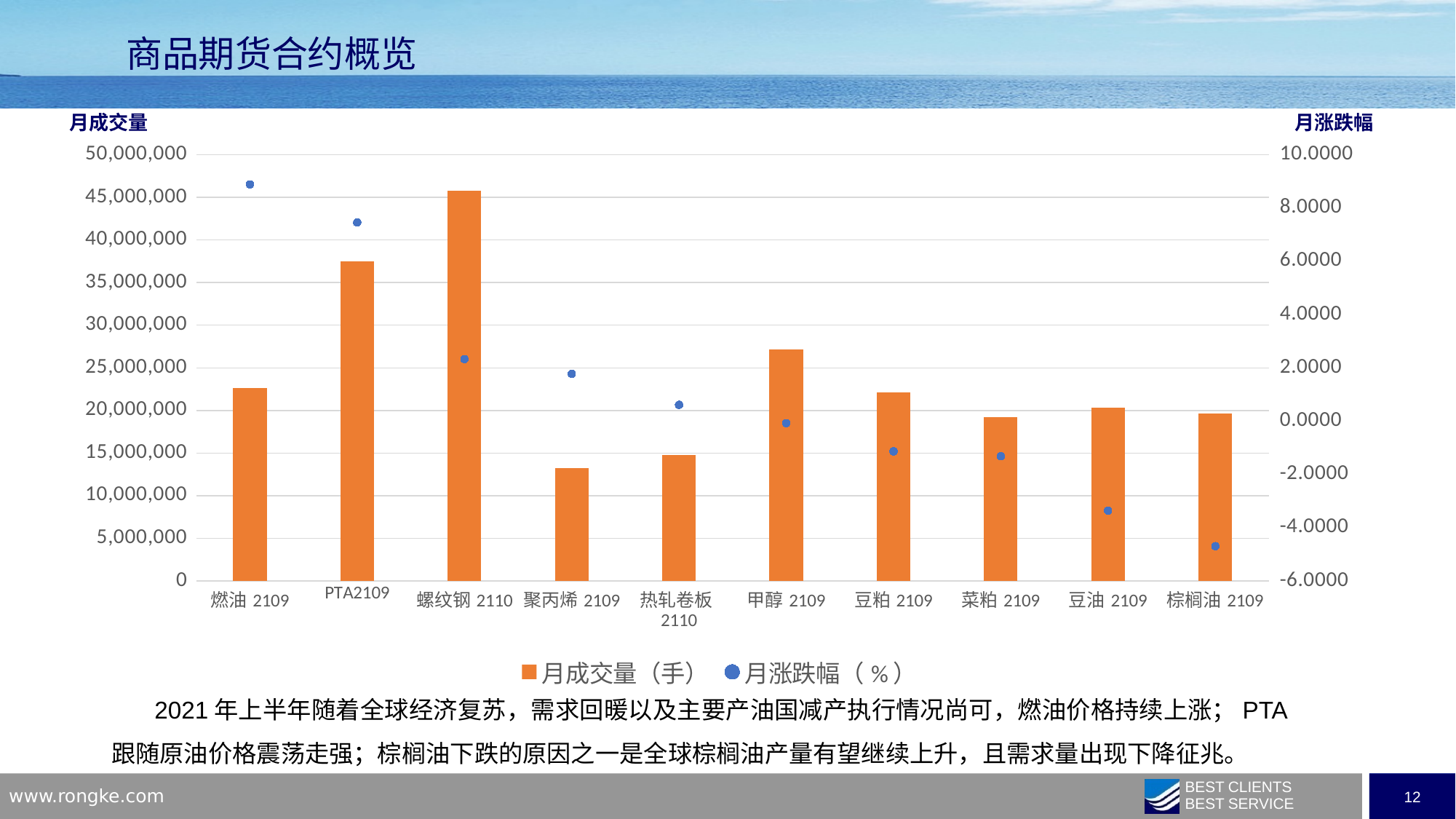

商品期货合约概览
月成交量
月涨跌幅

### Chart

| Category | 月成交量（手） | 月涨跌幅（%） |
|---|---|---|
| 燃油2109 | 22648248.0 | 8.8862 |
| PTA2109 | 37446096.0 | 7.4545 |
| 螺纹钢2110 | 45790515.0 | 2.326 |
| 聚丙烯2109 | 13210549.0 | 1.7742 |
| 热轧卷板2110 | 14805198.0 | 0.6117 |
| 甲醇2109 | 27128687.0 | -0.0779 |
| 豆粕2109 | 22123805.0 | -1.1344 |
| 菜粕2109 | 19189867.0 | -1.318 |
| 豆油2109 | 20366715.0 | -3.3606 |
| 棕榈油2109 | 19652034.0 | -4.6929 |
2021年上半年随着全球经济复苏，需求回暖以及主要产油国减产执行情况尚可，燃油价格持续上涨；PTA跟随原油价格震荡走强；棕榈油下跌的原因之一是全球棕榈油产量有望继续上升，且需求量出现下降征兆。